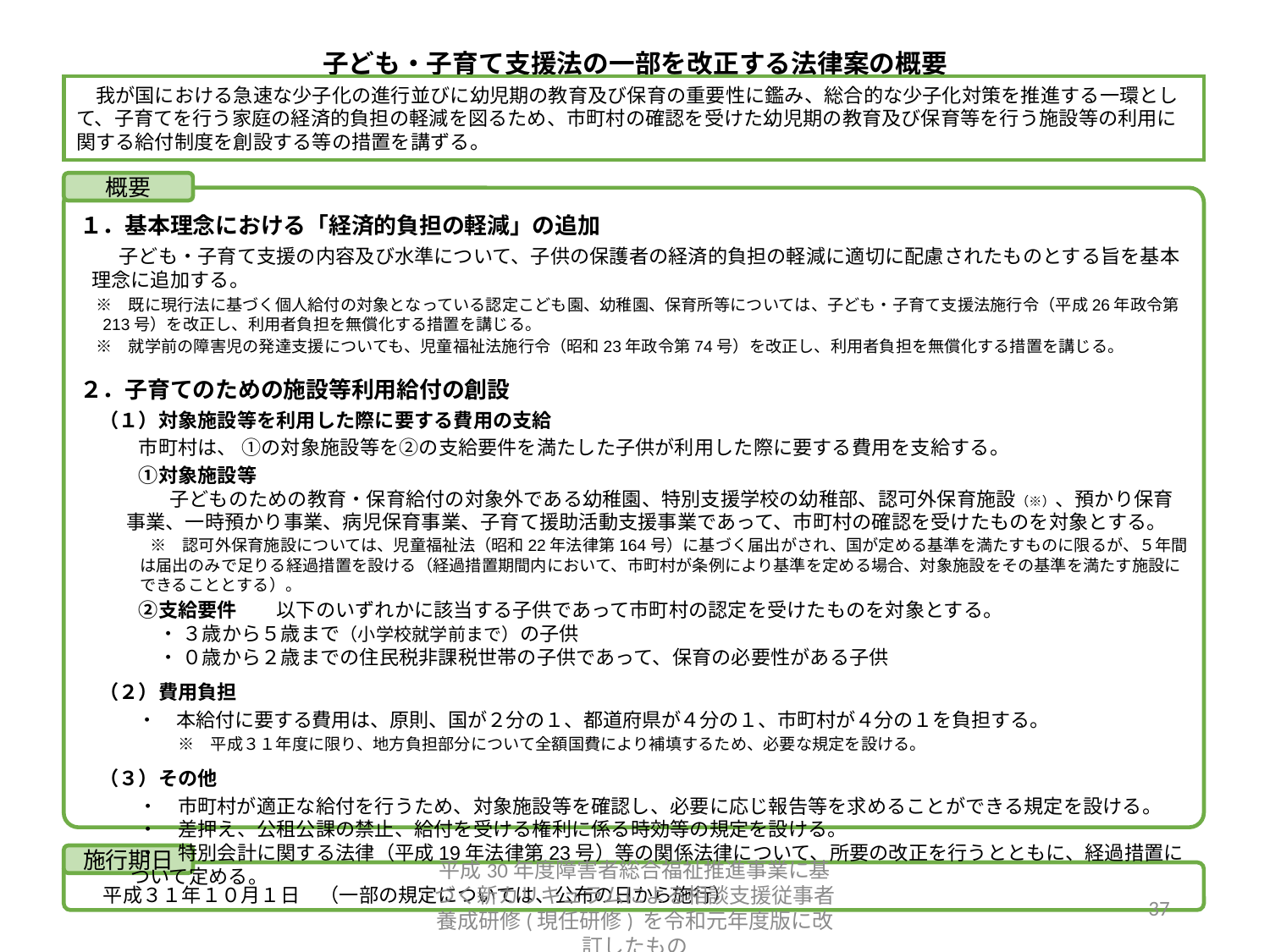

子ども・子育て支援法の一部を改正する法律案の概要
　我が国における急速な少子化の進行並びに幼児期の教育及び保育の重要性に鑑み、総合的な少子化対策を推進する一環として、子育てを行う家庭の経済的負担の軽減を図るため、市町村の確認を受けた幼児期の教育及び保育等を行う施設等の利用に関する給付制度を創設する等の措置を講ずる。
概要

１．基本理念における「経済的負担の軽減」の追加

　　子ども・子育て支援の内容及び水準について、子供の保護者の経済的負担の軽減に適切に配慮されたものとする旨を基本理念に追加する。

　※　既に現行法に基づく個人給付の対象となっている認定こども園、幼稚園、保育所等については、子ども・子育て支援法施行令（平成26年政令第213号）を改正し、利用者負担を無償化する措置を講じる。

　※　就学前の障害児の発達支援についても、児童福祉法施行令（昭和23年政令第74号）を改正し、利用者負担を無償化する措置を講じる。

２．子育てのための施設等利用給付の創設

　（１）対象施設等を利用した際に要する費用の支給

　　　市町村は、 ①の対象施設等を②の支給要件を満たした子供が利用した際に要する費用を支給する。

　　　①対象施設等
　　　　　子どものための教育・保育給付の対象外である幼稚園、特別支援学校の幼稚部、認可外保育施設（※）、預かり保育事業、一時預かり事業、病児保育事業、子育て援助活動支援事業であって、市町村の確認を受けたものを対象とする。
　　　　※　認可外保育施設については、児童福祉法（昭和22年法律第164号）に基づく届出がされ、国が定める基準を満たすものに限るが、５年間は届出のみで足りる経過措置を設ける（経過措置期間内において、市町村が条例により基準を定める場合、対象施設をその基準を満たす施設にできることとする）。

　　　②支給要件　　以下のいずれかに該当する子供であって市町村の認定を受けたものを対象とする。
　　　　・ ３歳から５歳まで（小学校就学前まで）の子供
　　　　・ ０歳から２歳までの住民税非課税世帯の子供であって、保育の必要性がある子供

　（２）費用負担

　　　・　本給付に要する費用は、原則、国が２分の１、都道府県が４分の１、市町村が４分の１を負担する。
　　　　　※　平成３１年度に限り、地方負担部分について全額国費により補填するため、必要な規定を設ける。

　（３）その他

　　　・　市町村が適正な給付を行うため、対象施設等を確認し、必要に応じ報告等を求めることができる規定を設ける。
　　　・　差押え、公租公課の禁止、給付を受ける権利に係る時効等の規定を設ける。
　　　・　特別会計に関する法律（平成19年法律第23号）等の関係法律について、所要の改正を行うとともに、経過措置について定める。

施行期日

平成３１年１０月１日　（一部の規定については、公布の日から施行）
平成30年度障害者総合福祉推進事業に基づく新カリキュラムによる相談支援従事者養成研修(現任研修) を令和元年度版に改訂したもの
37